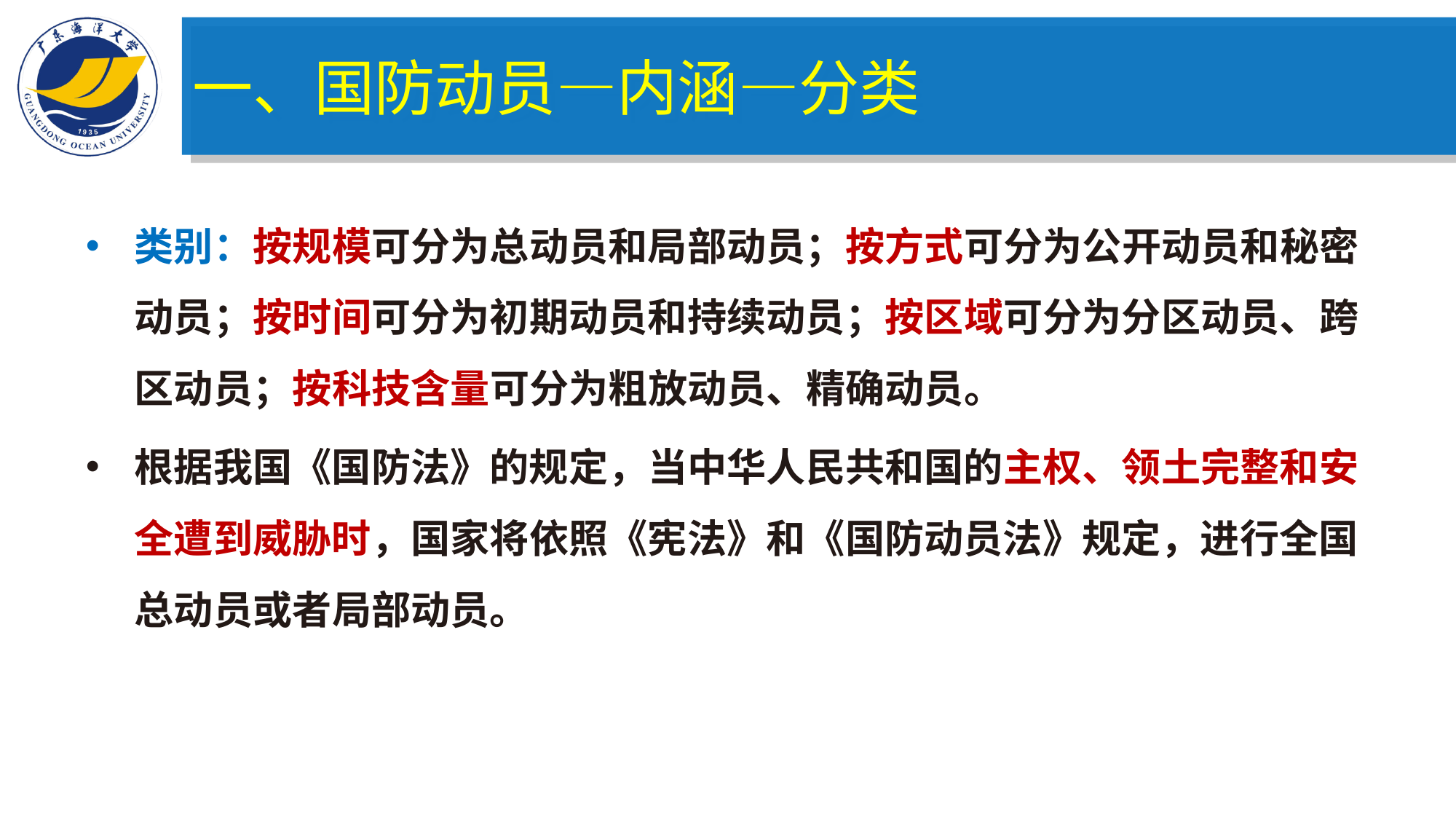

一、国防动员—内涵—分类
类别：按规模可分为总动员和局部动员；按方式可分为公开动员和秘密动员；按时间可分为初期动员和持续动员；按区域可分为分区动员、跨区动员；按科技含量可分为粗放动员、精确动员。
根据我国《国防法》的规定，当中华人民共和国的主权、领土完整和安全遭到威胁时，国家将依照《宪法》和《国防动员法》规定，进行全国总动员或者局部动员。